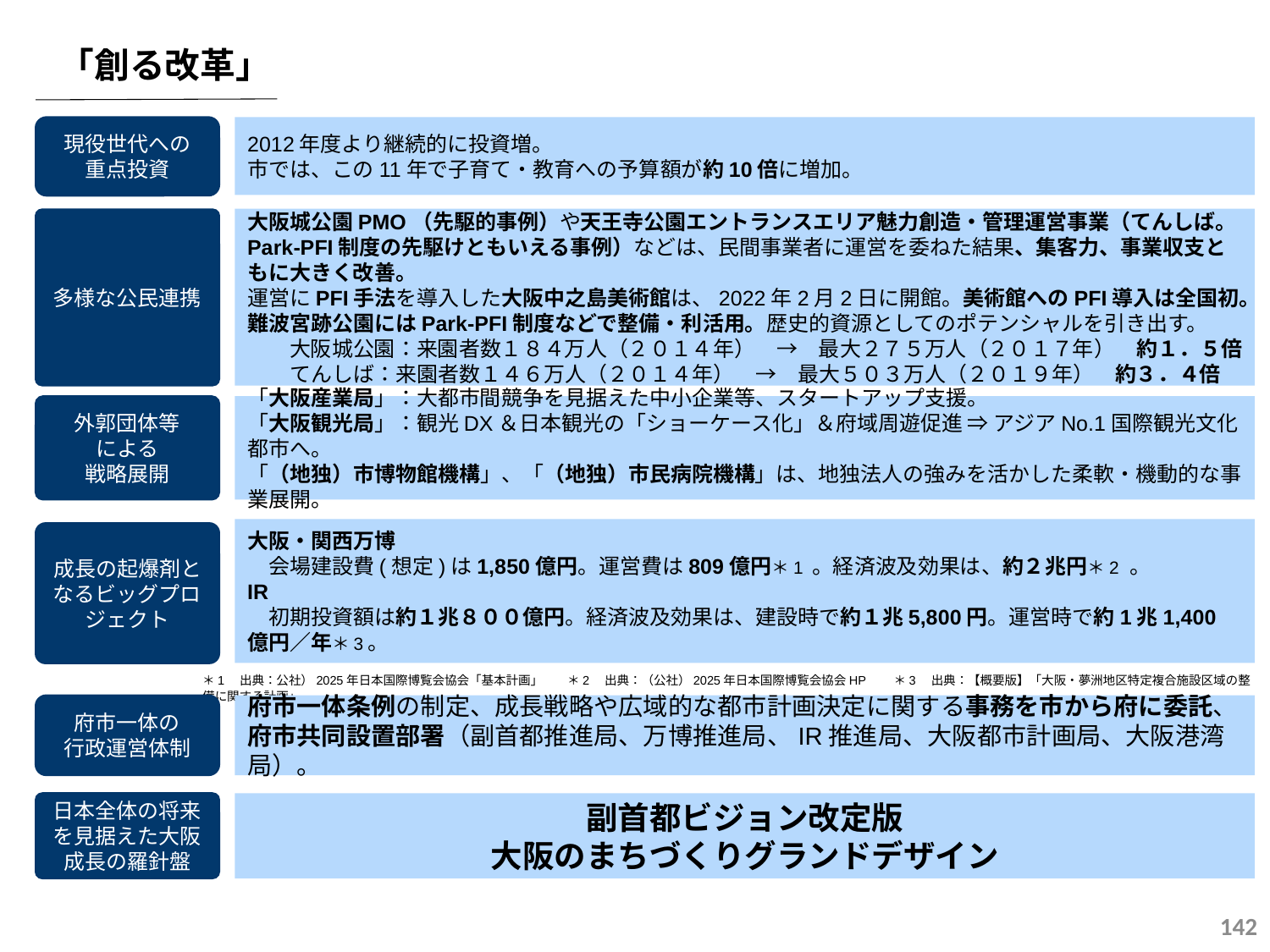

「創る改革」
2012年度より継続的に投資増。
市では、この11年で子育て・教育への予算額が約10倍に増加。
現役世代への
重点投資
大阪城公園PMO（先駆的事例）や天王寺公園エントランスエリア魅力創造・管理運営事業（てんしば。Park-PFI制度の先駆けともいえる事例）などは、民間事業者に運営を委ねた結果、集客力、事業収支ともに大きく改善。
運営にPFI手法を導入した大阪中之島美術館は、2022年2月2日に開館。美術館へのPFI導入は全国初。
難波宮跡公園にはPark-PFI制度などで整備・利活用。歴史的資源としてのポテンシャルを引き出す。
　　大阪城公園：来園者数１８４万人（２０１４年）　→　最大２７５万人（２０１７年）　約１．５倍
　　てんしば：来園者数１４６万人（２０１４年）　→　最大５０３万人（２０１９年）　約３．４倍
多様な公民連携
外郭団体等
による
戦略展開
「大阪産業局」：大都市間競争を見据えた中小企業等、スタートアップ支援。
「大阪観光局」：観光DX＆日本観光の「ショーケース化」＆府域周遊促進 ⇒ アジアNo.1国際観光文化都市へ。
「（地独）市博物館機構」、「（地独）市民病院機構」は、地独法人の強みを活かした柔軟・機動的な事業展開。
大阪・関西万博
　会場建設費(想定)は1,850億円。運営費は809億円＊1 。経済波及効果は、約２兆円＊2 。
IR
　初期投資額は約１兆８００億円。経済波及効果は、建設時で約１兆5,800円。運営時で約1兆1,400億円／年＊3。
成長の起爆剤となるビッグプロジェクト
＊1　出典：公社）2025年日本国際博覧会協会「基本計画」　　＊2　出典：（公社）2025年日本国際博覧会協会HP　　＊3　出典：【概要版】「大阪・夢洲地区特定複合施設区域の整備に関する計画」
府市一体の
行政運営体制
府市一体条例の制定、成長戦略や広域的な都市計画決定に関する事務を市から府に委託、
府市共同設置部署（副首都推進局、万博推進局、IR推進局、大阪都市計画局、大阪港湾局）。
副首都ビジョン改定版
大阪のまちづくりグランドデザイン
日本全体の将来を見据えた大阪成長の羅針盤
142